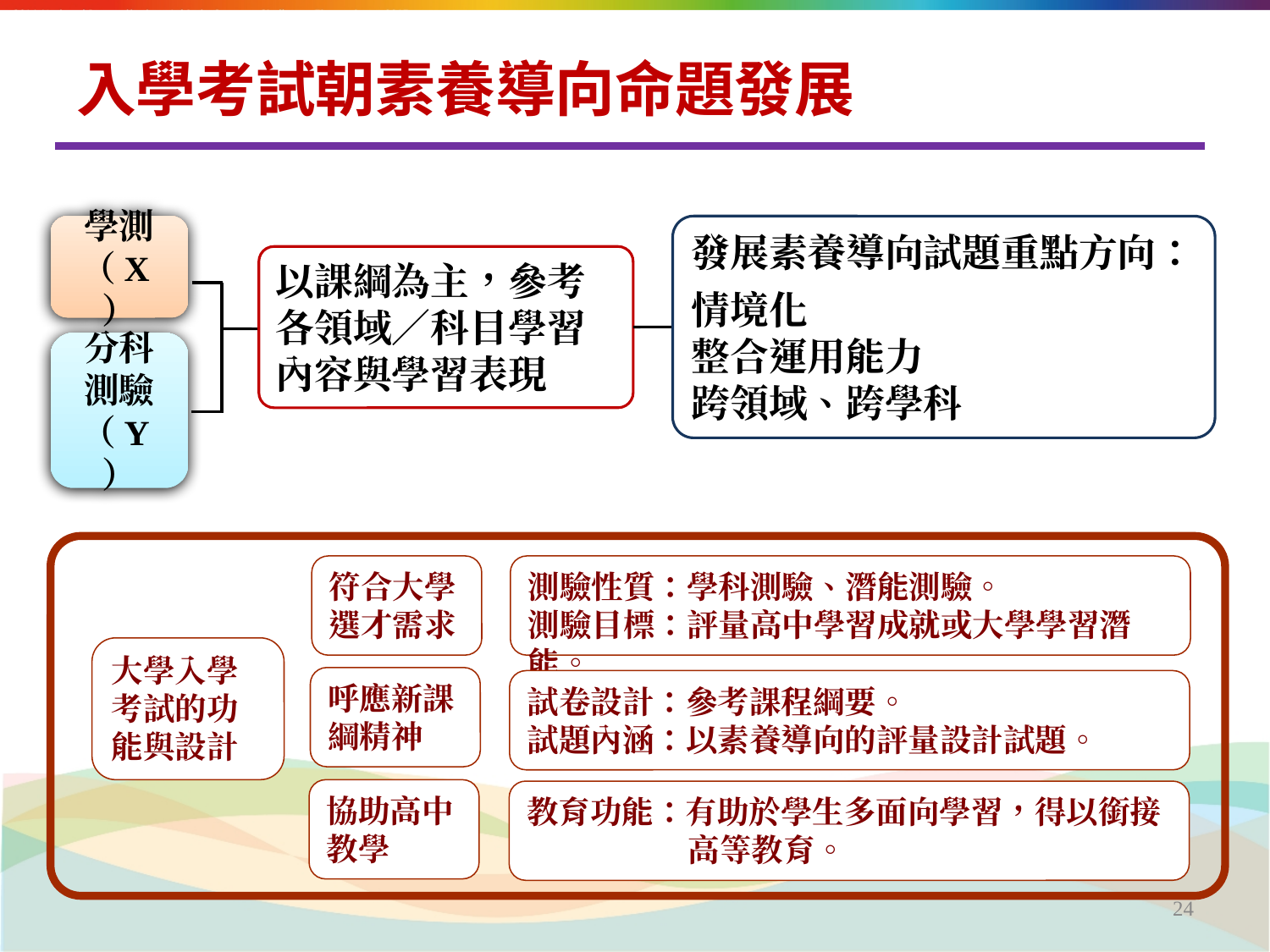

# 入學考試朝素養導向命題發展
學測（X）
發展素養導向試題重點方向：
情境化
整合運用能力
跨領域、跨學科
以課綱為主，參考各領域／科目學習內容與學習表現
分科測驗（Y）

符合大學選才需求
測驗性質：學科測驗、潛能測驗。
測驗目標：評量高中學習成就或大學學習潛能。
呼應新課綱精神
試卷設計：參考課程綱要。
試題內涵：以素養導向的評量設計試題。
協助高中教學
教育功能：有助於學生多面向學習，得以銜接高等教育。
大學入學考試的功能與設計
24